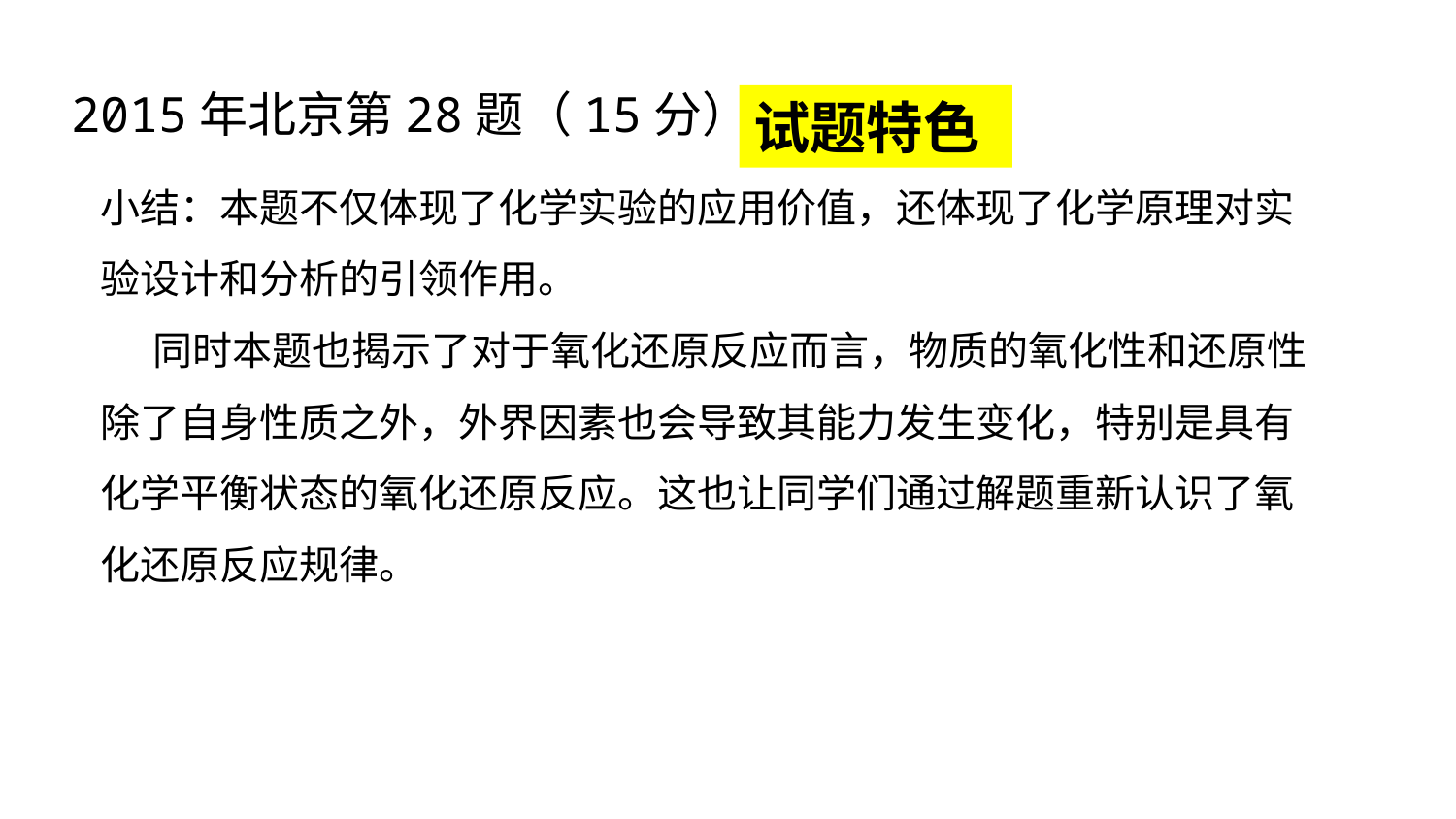

2015年北京第28题（15分）
试题特色
小结：本题不仅体现了化学实验的应用价值，还体现了化学原理对实验设计和分析的引领作用。
     同时本题也揭示了对于氧化还原反应而言，物质的氧化性和还原性除了自身性质之外，外界因素也会导致其能力发生变化，特别是具有化学平衡状态的氧化还原反应。这也让同学们通过解题重新认识了氧化还原反应规律。